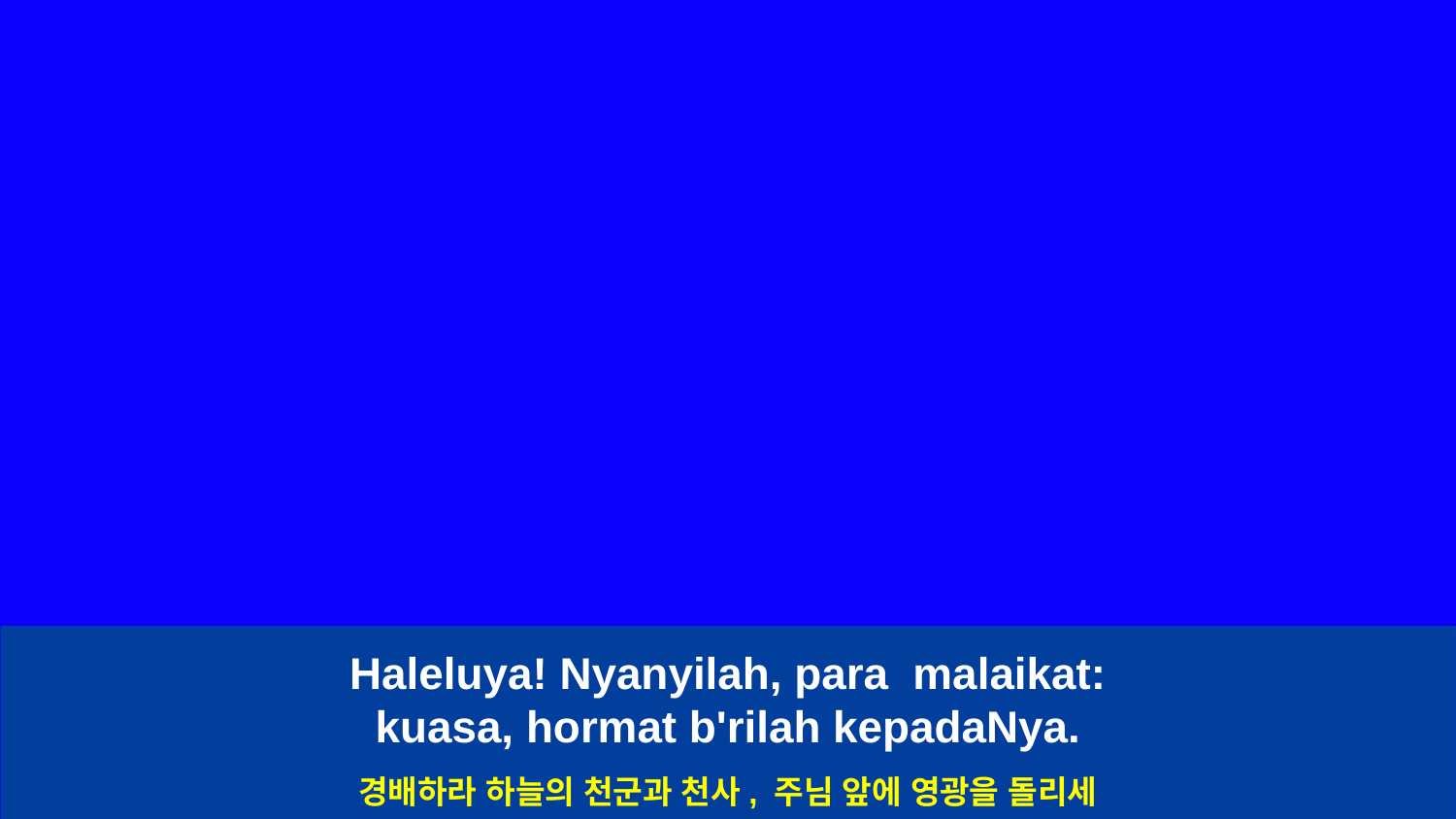

Haleluya! Nyanyilah, para  malaikat:
kuasa, hormat b'rilah kepadaNya.
경배하라 하늘의 천군과 천사, 주님 앞에 영광을 돌리세